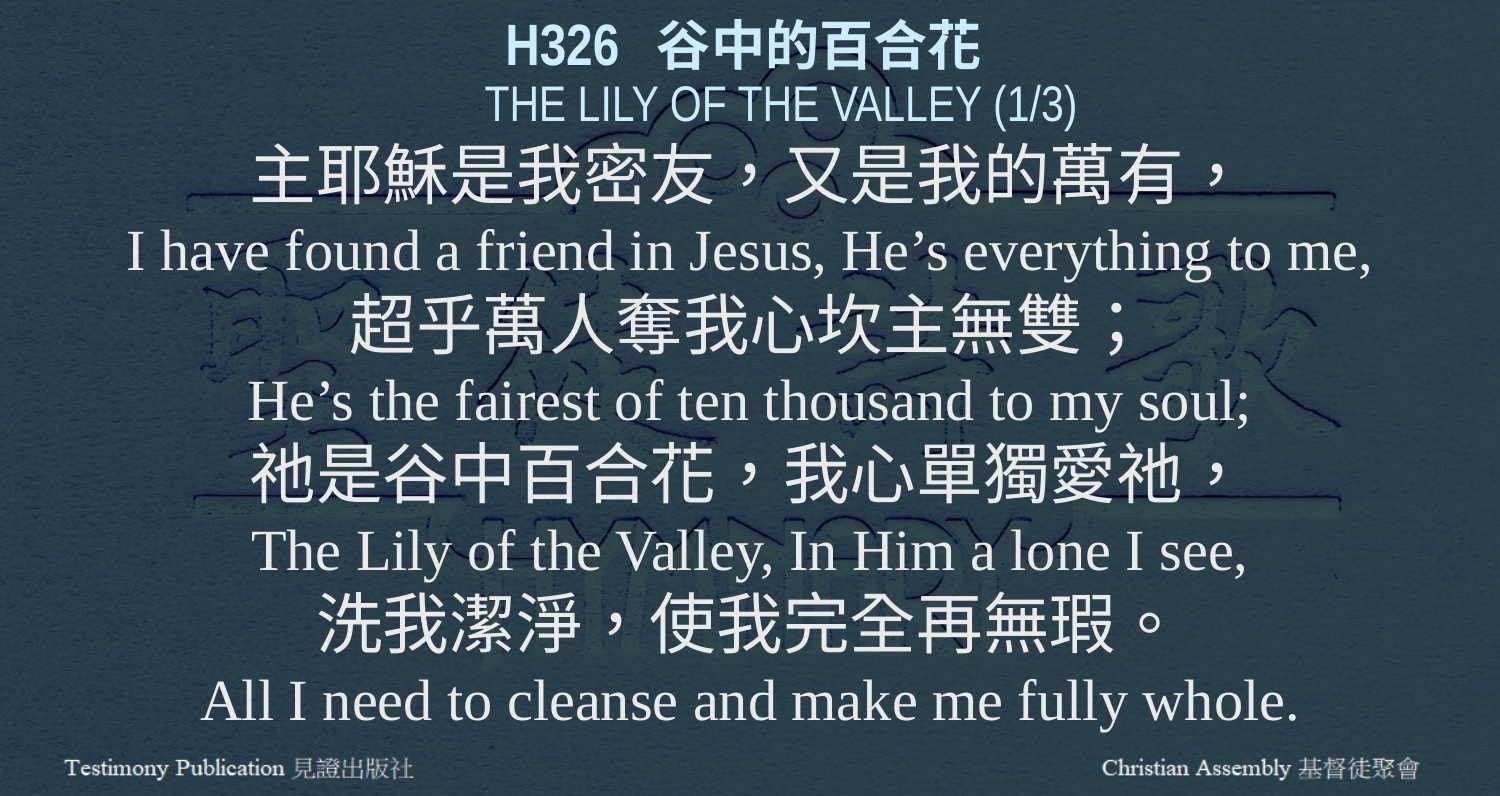

H326  谷中的百合花
THE LILY OF THE VALLEY (1/3)
主耶穌是我密友，又是我的萬有，
I have found a friend in Jesus, He’s everything to me,
超乎萬人奪我心坎主無雙；
He’s the fairest of ten thousand to my soul;
祂是谷中百合花，我心單獨愛祂，
The Lily of the Valley, In Him a lone I see,
洗我潔淨，使我完全再無瑕。
All I need to cleanse and make me fully whole.